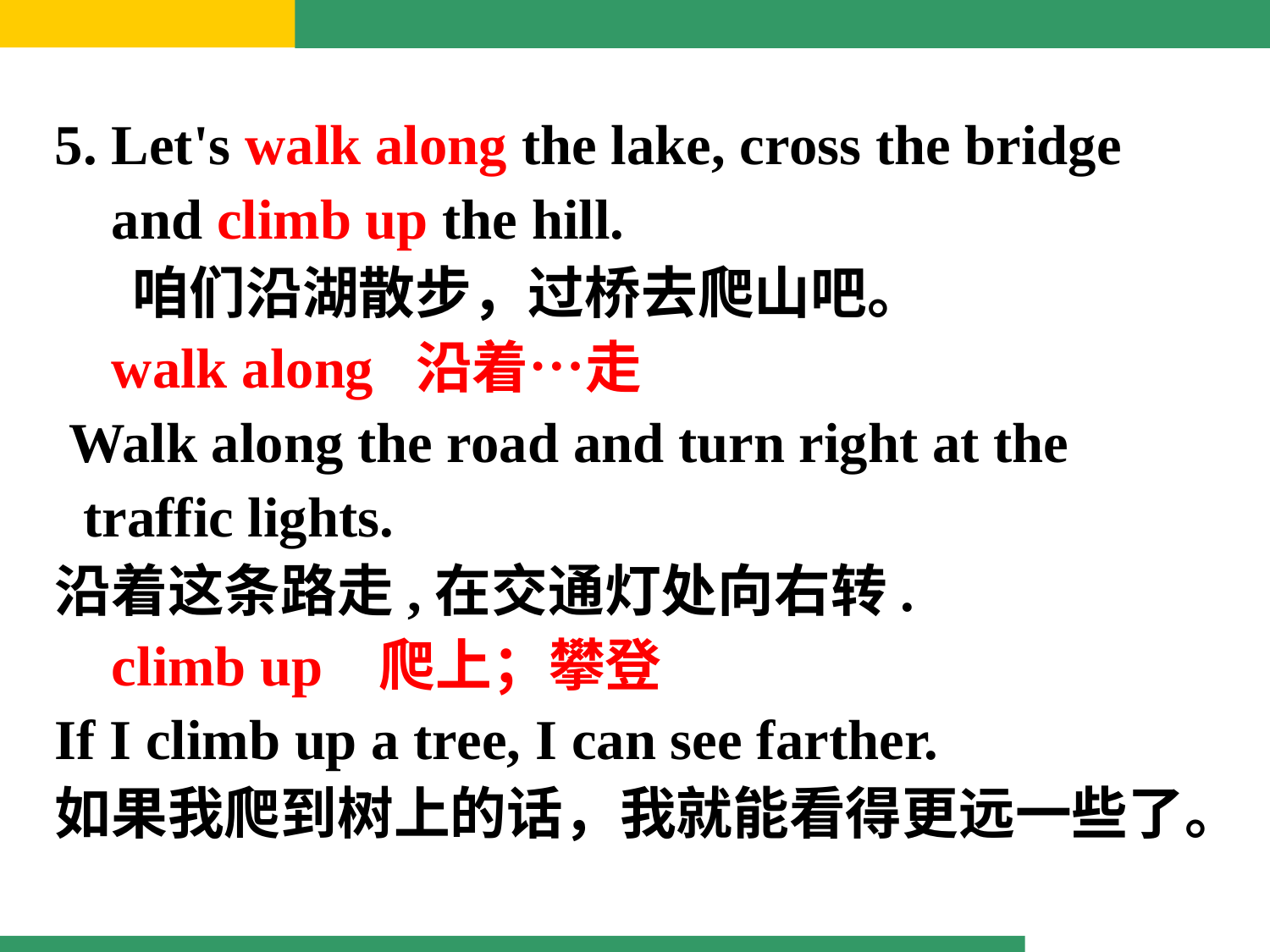

5. Let's walk along the lake, cross the bridge
    and climb up the hill.
     咱们沿湖散步，过桥去爬山吧。
    walk along  沿着…走
 Walk along the road and turn right at the
  traffic lights.
沿着这条路走,在交通灯处向右转.
    climb up   爬上；攀登
If I climb up a tree, I can see farther.
如果我爬到树上的话，我就能看得更远一些了。